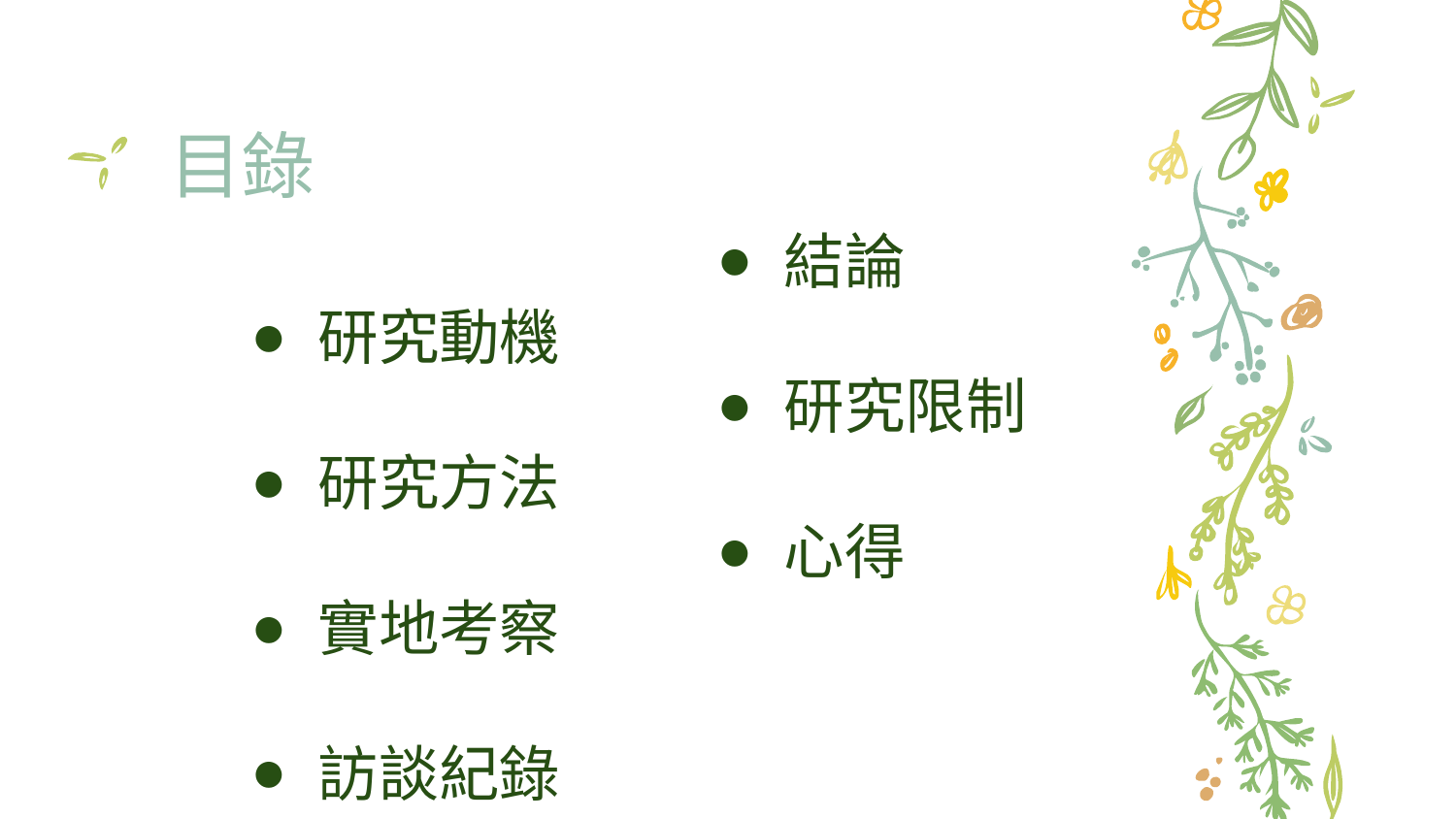

結論
研究限制
心得

# 目錄
研究動機
研究方法
實地考察
訪談紀錄